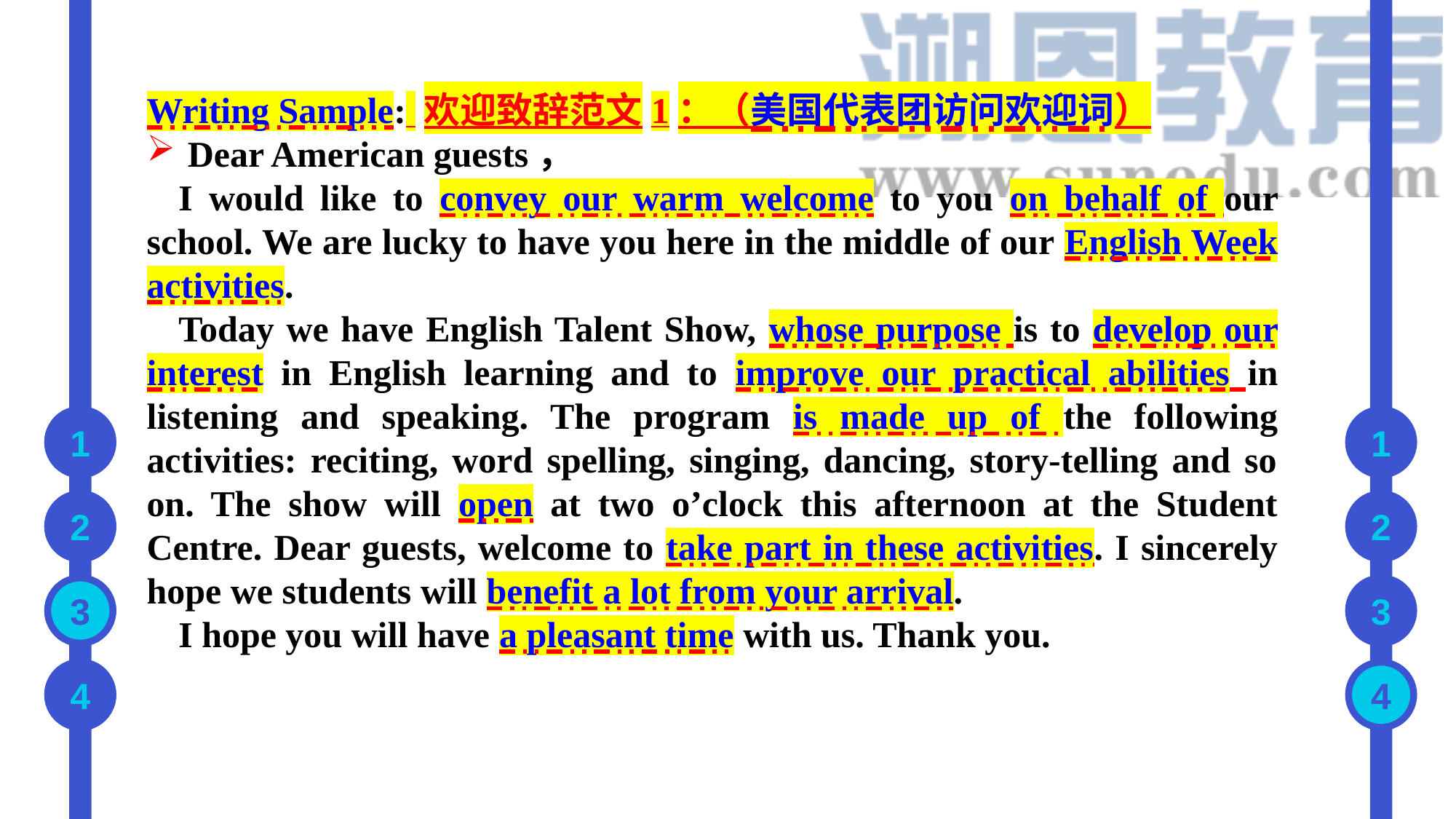

Writing Sample: 欢迎致辞范文1：（美国代表团访问欢迎词）
Dear American guests，
I would like to convey our warm welcome to you on behalf of our school. We are lucky to have you here in the middle of our English Week activities.
Today we have English Talent Show, whose purpose is to develop our interest in English learning and to improve our practical abilities in listening and speaking. The program is made up of the following activities: reciting, word spelling, singing, dancing, story-telling and so on. The show will open at two o’clock this afternoon at the Student Centre. Dear guests, welcome to take part in these activities. I sincerely hope we students will benefit a lot from your arrival.
I hope you will have a pleasant time with us. Thank you.
1
2
3
4